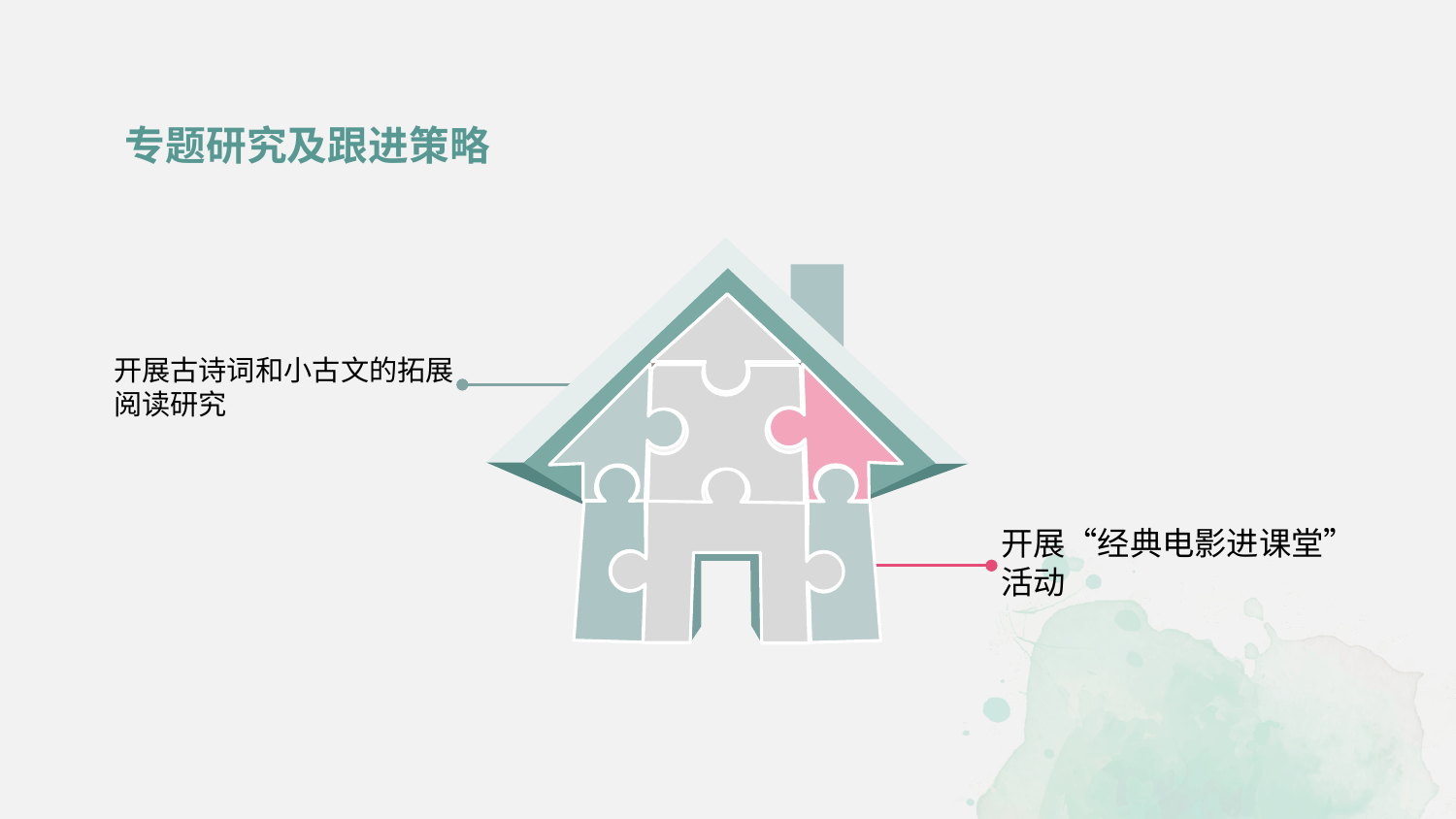

专题研究及跟进策略

开展古诗词和小古文的拓展阅读研究

开展“经典电影进课堂”活动